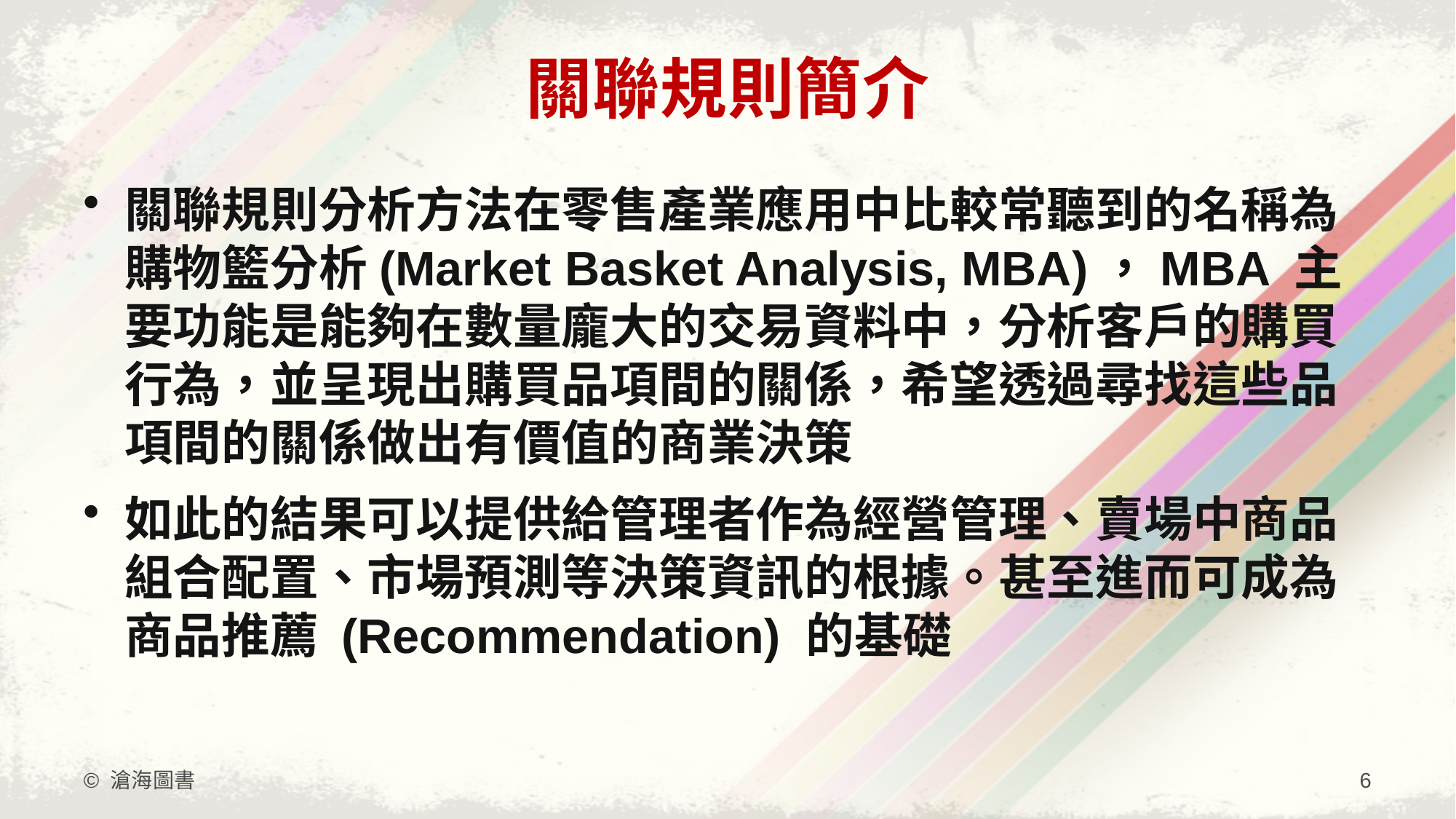

# 關聯規則簡介
關聯規則分析方法在零售產業應用中比較常聽到的名稱為購物籃分析(Market Basket Analysis, MBA)，MBA 主要功能是能夠在數量龐大的交易資料中，分析客戶的購買行為，並呈現出購買品項間的關係，希望透過尋找這些品項間的關係做出有價值的商業決策
如此的結果可以提供給管理者作為經營管理、賣場中商品組合配置、市場預測等決策資訊的根據。甚至進而可成為商品推薦 (Recommendation) 的基礎
© 滄海圖書

6